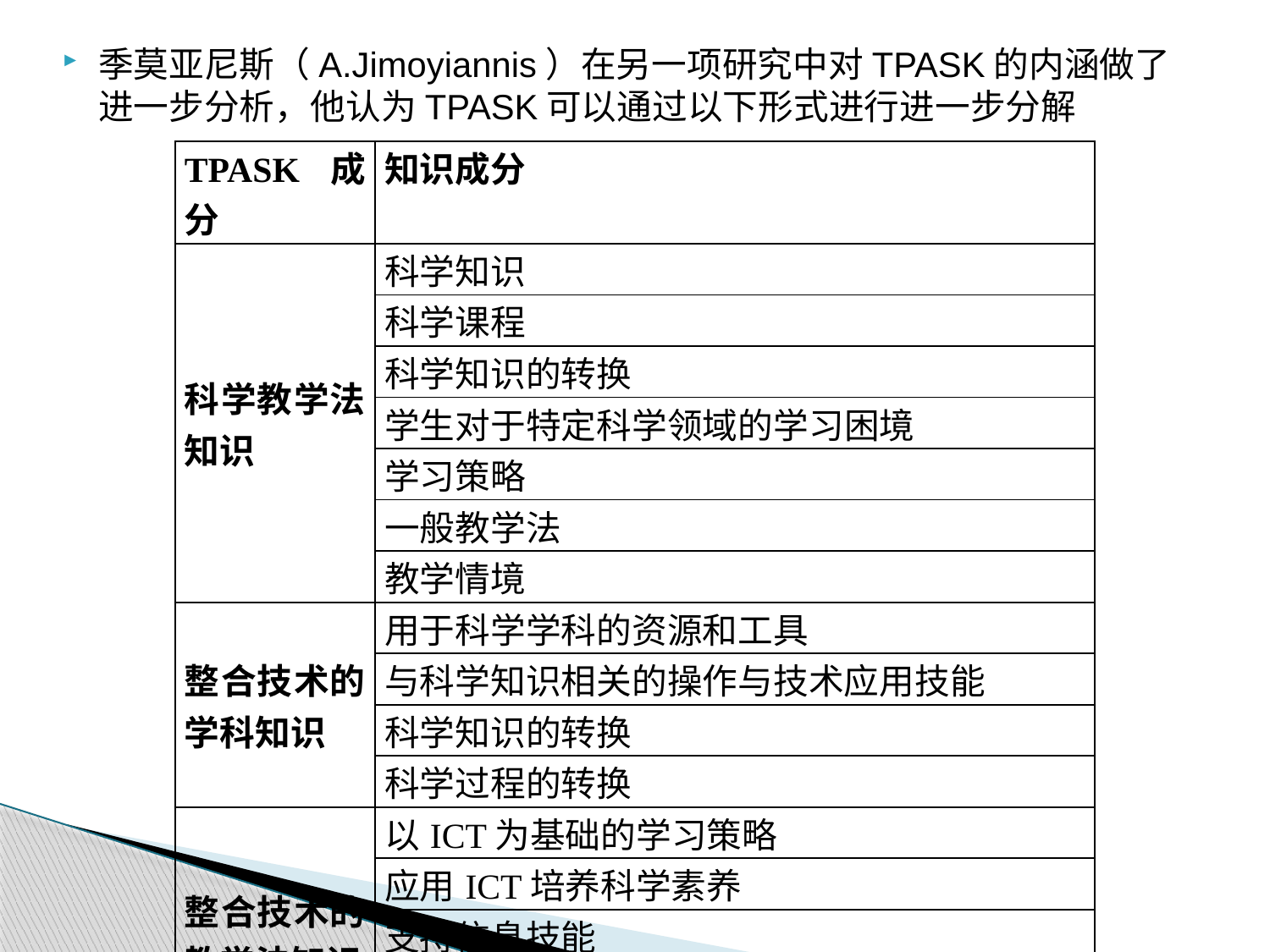

季莫亚尼斯（A.Jimoyiannis）在另一项研究中对TPASK的内涵做了进一步分析，他认为TPASK可以通过以下形式进行进一步分解
| TPASK成分 | 知识成分 |
| --- | --- |
| 科学教学法知识 | 科学知识 |
|  | 科学课程 |
|  | 科学知识的转换 |
|  | 学生对于特定科学领域的学习困境 |
|  | 学习策略 |
|  | 一般教学法 |
|  | 教学情境 |
| 整合技术的学科知识 | 用于科学学科的资源和工具 |
|  | 与科学知识相关的操作与技术应用技能 |
|  | 科学知识的转换 |
|  | 科学过程的转换 |
| 整合技术的教学法知识 | 以ICT为基础的学习策略 |
|  | 应用ICT培养科学素养 |
|  | 支持信息技能 |
|  | 为学生学习提供支架 |
|  | 处理学生技术困难 |